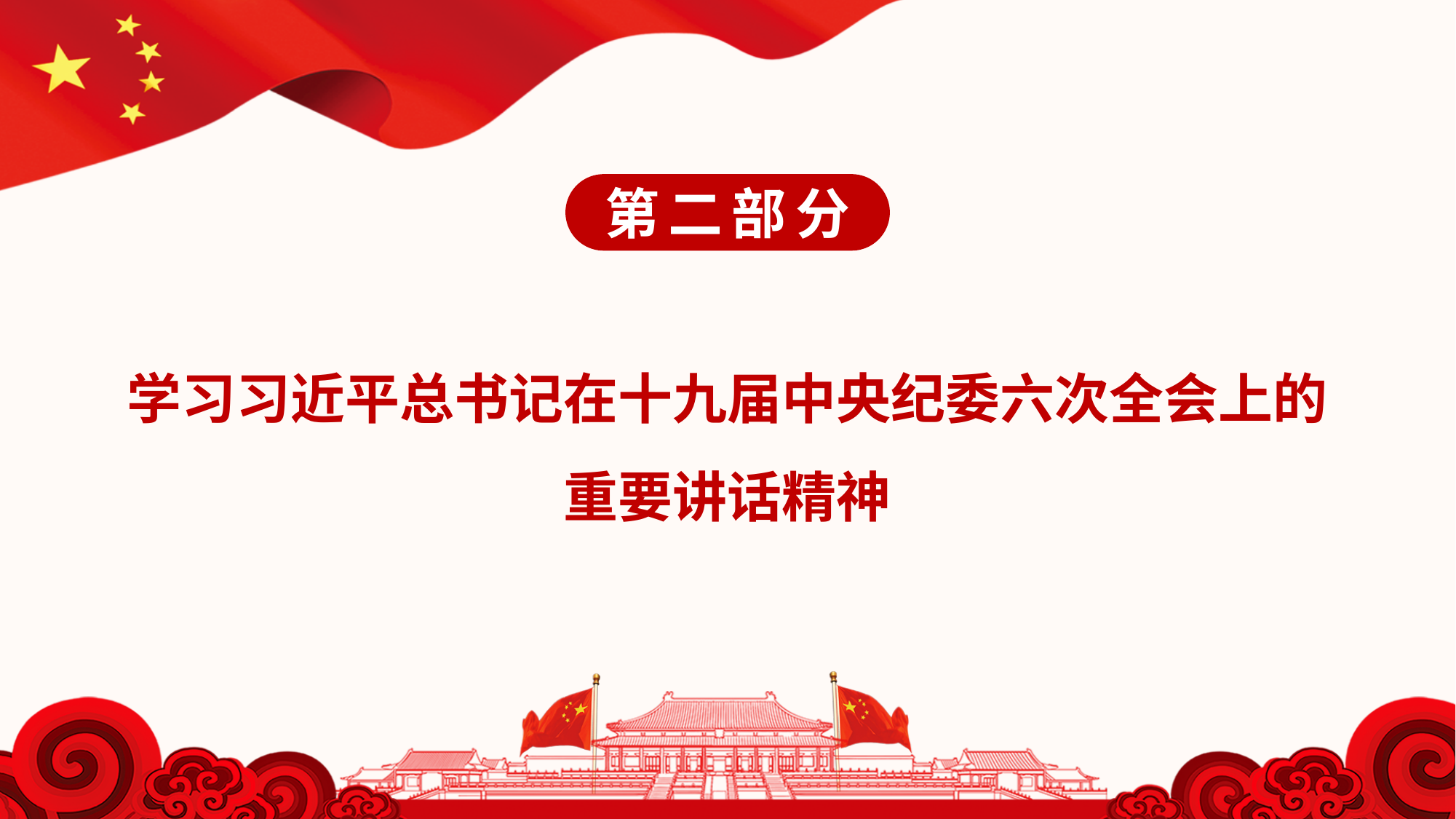

第二部分
学习习近平总书记在十九届中央纪委六次全会上的重要讲话精神